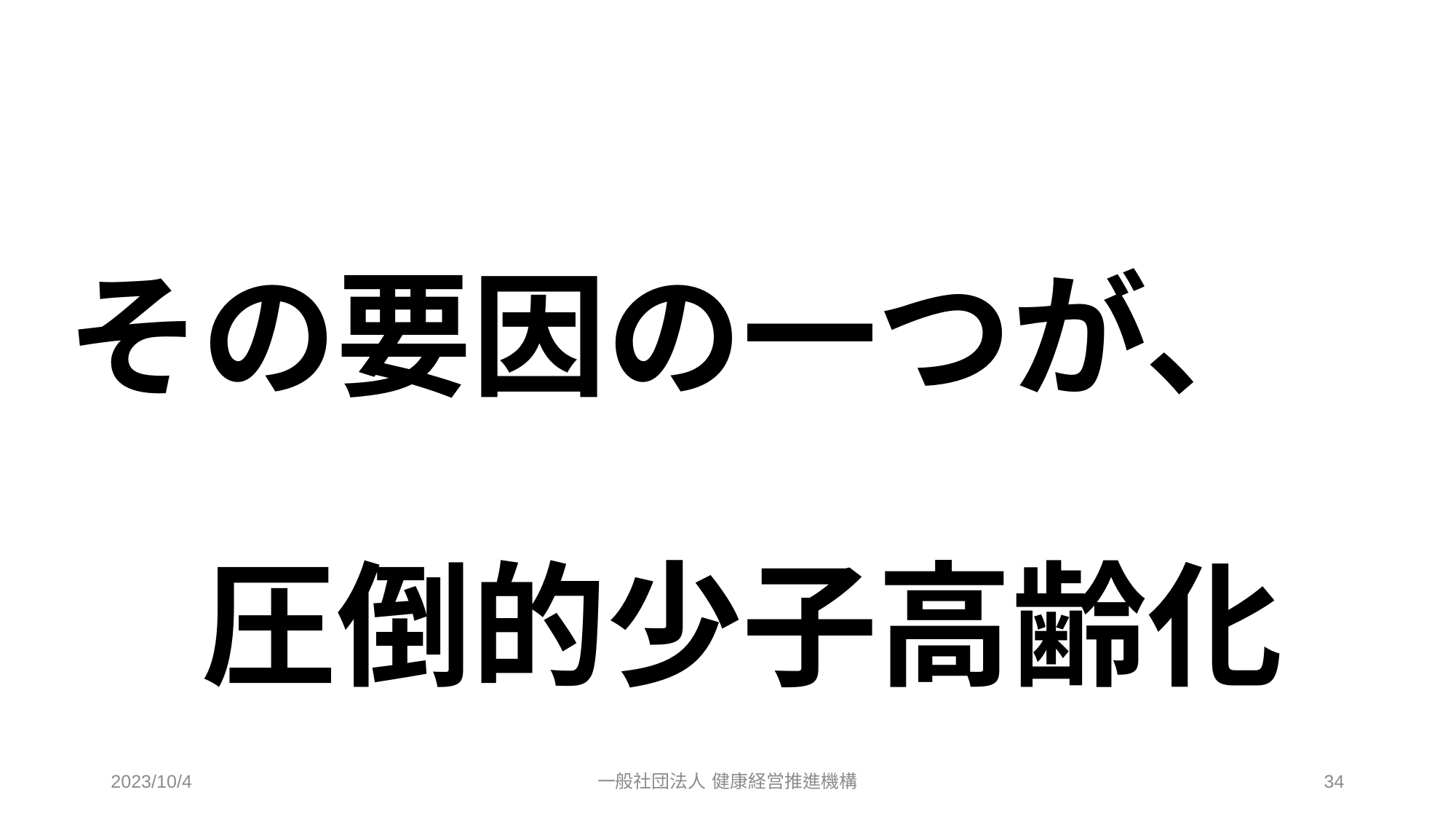

#
その要因の一つが、
　圧倒的少子高齢化
2023/10/4
一般社団法人 健康経営推進機構
34